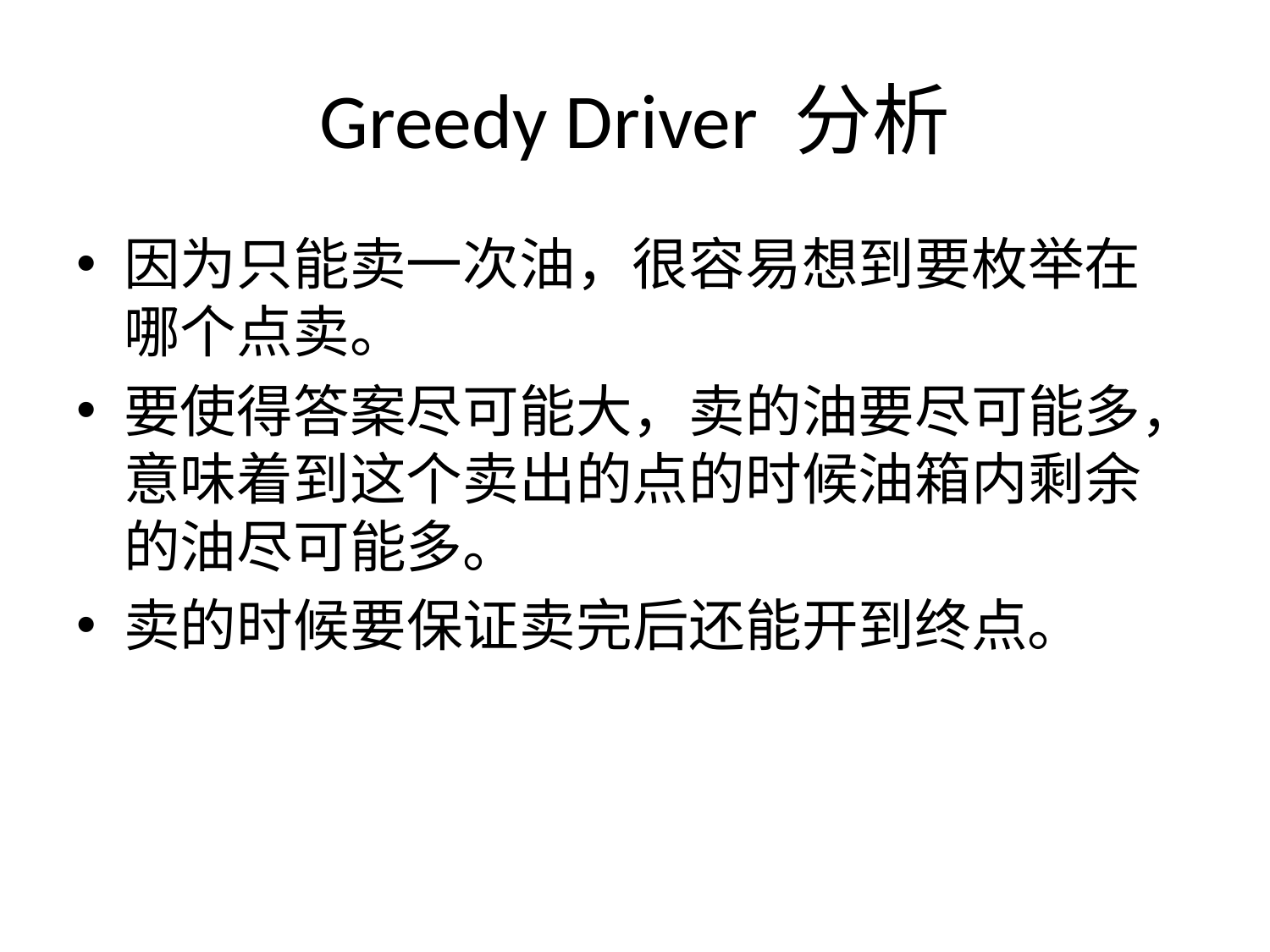

# Greedy Driver 分析
因为只能卖一次油，很容易想到要枚举在哪个点卖。
要使得答案尽可能大，卖的油要尽可能多，意味着到这个卖出的点的时候油箱内剩余的油尽可能多。
卖的时候要保证卖完后还能开到终点。